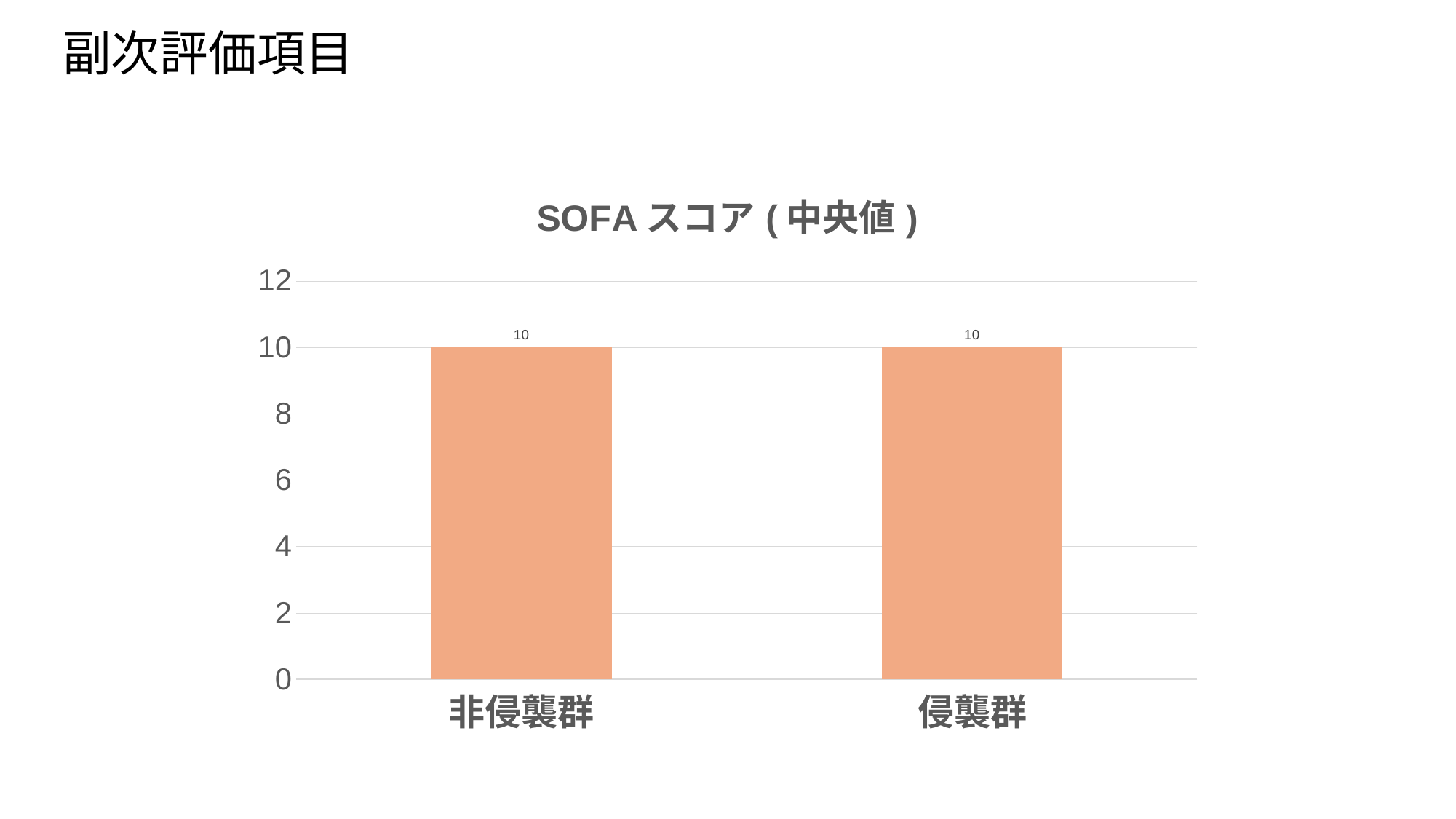

副次評価項目

### Chart: SOFAスコア(中央値)

| Category |  |
|---|---|
| 非侵襲群 | 10.0 |
| 侵襲群 | 10.0 |